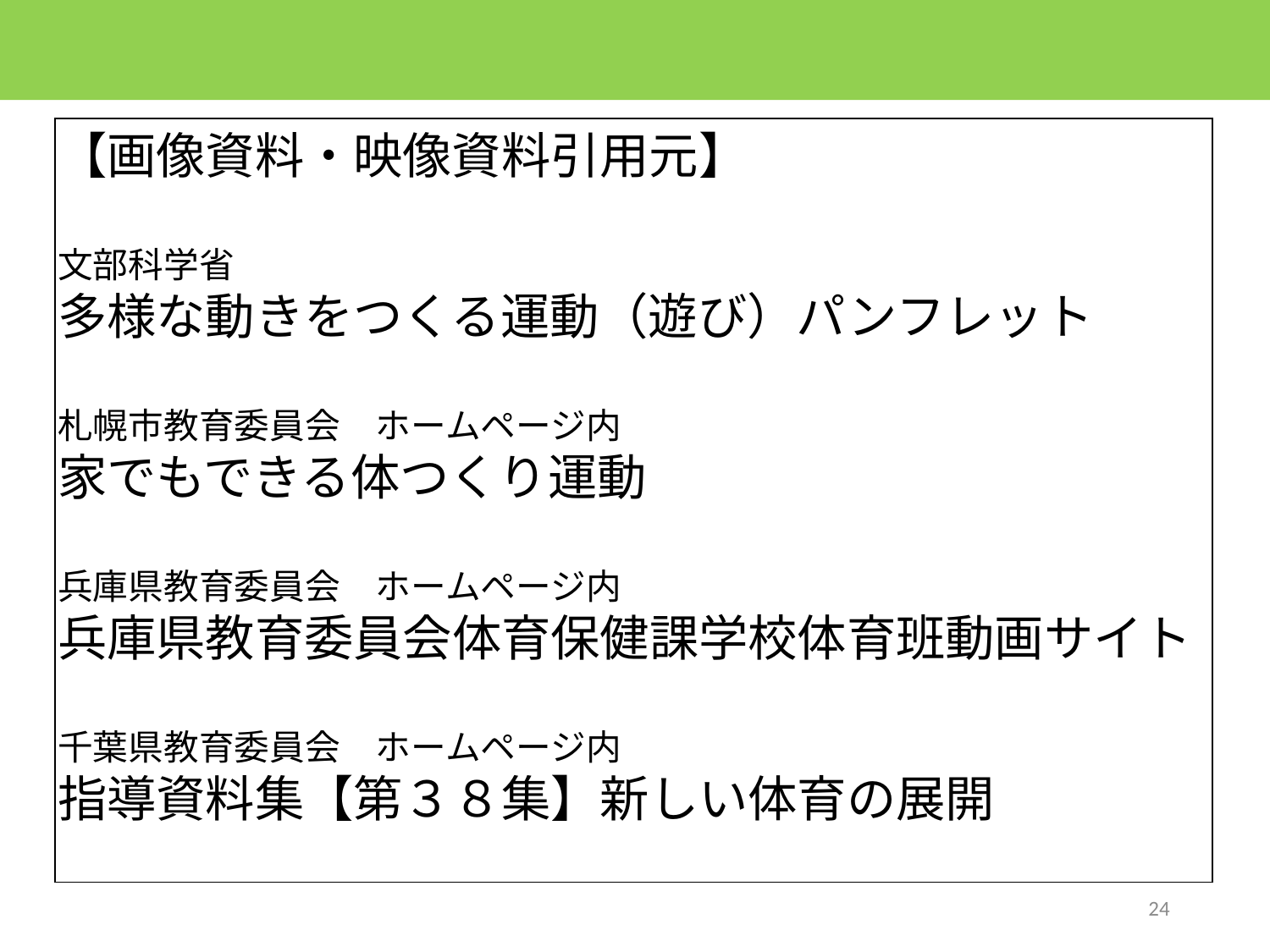

【画像資料・映像資料引用元】

文部科学省
多様な動きをつくる運動（遊び）パンフレット

札幌市教育委員会　ホームページ内
家でもできる体つくり運動

兵庫県教育委員会　ホームページ内
兵庫県教育委員会体育保健課学校体育班動画サイト

千葉県教育委員会　ホームページ内
指導資料集【第３８集】新しい体育の展開

24